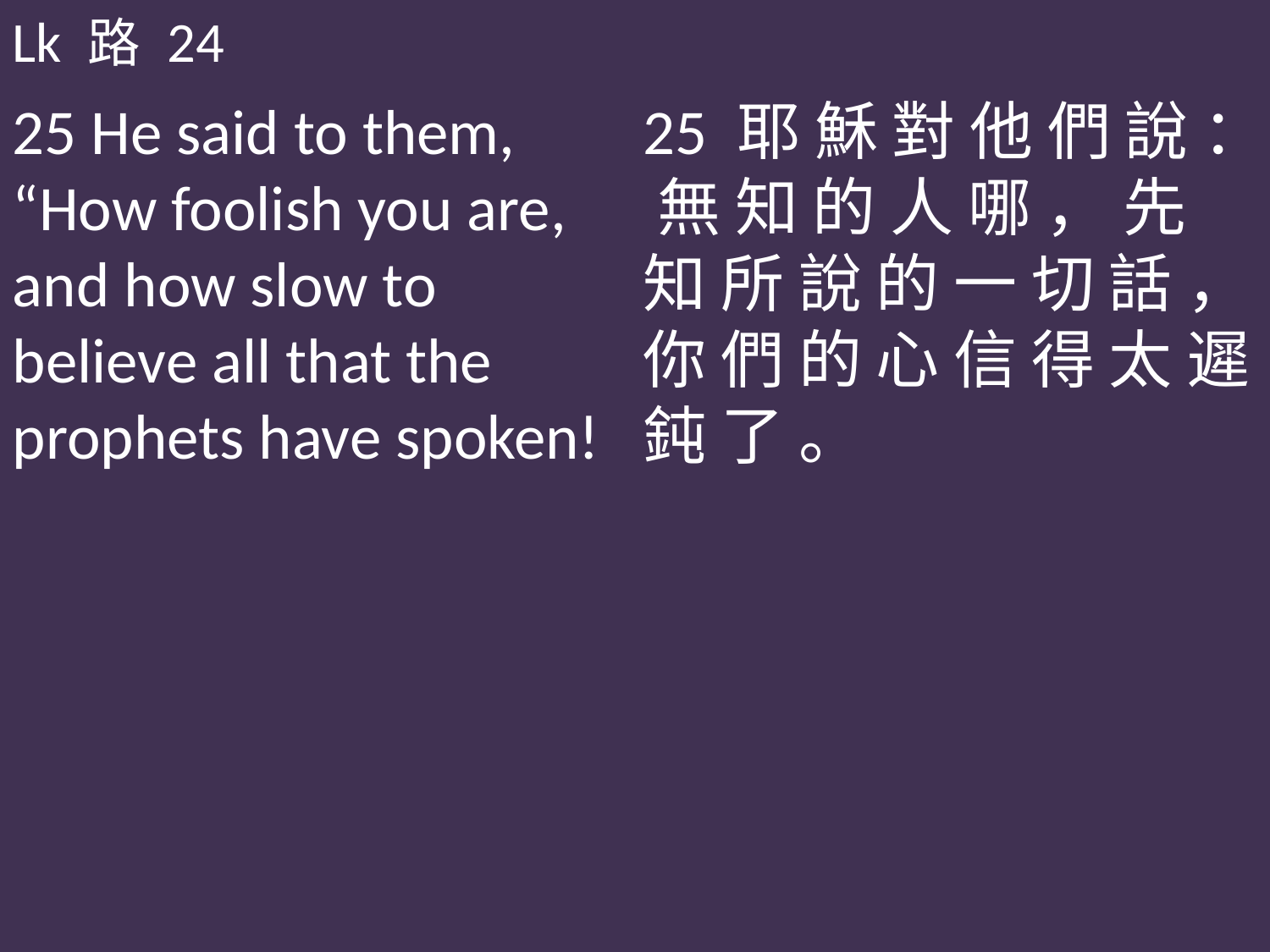

Lk 路 24
25 He said to them, “How foolish you are, and how slow to believe all that the prophets have spoken!
25 耶 穌 對 他 們 說 ： 無 知 的 人 哪 ， 先 知 所 說 的 一 切 話 ， 你 們 的 心 信 得 太 遲 鈍 了 。